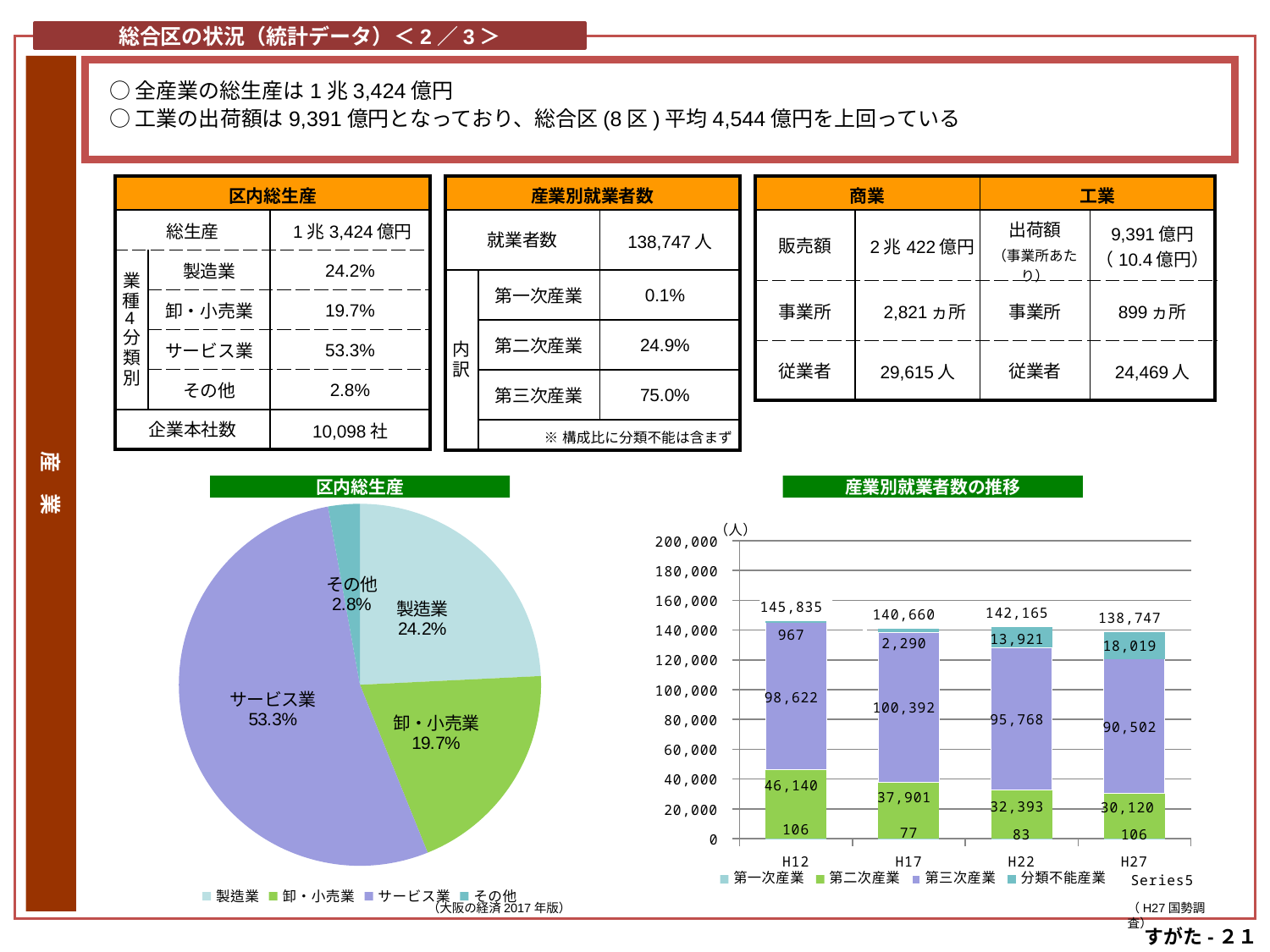

総合区の状況（統計データ）＜2／3＞

産　業

○全産業の総生産は1兆3,424億円
○工業の出荷額は9,391億円となっており、総合区(8区)平均4,544億円を上回っている
| 区内総生産 |  |  |
| --- | --- | --- |
| 総生産 |  | 1兆3,424億円 |
| 業種4分類別 | 製造業 | 24.2% |
|  | 卸・小売業 | 19.7% |
|  | サービス業 | 53.3% |
|  | その他 | 2.8% |
| 企業本社数 |  | 10,098社 |
| 産業別就業者数 |  |  |
| --- | --- | --- |
| 就業者数 |  | 138,747人 |
| 内訳 | 第一次産業 | 0.1% |
|  | 第二次産業 | 24.9% |
|  | 第三次産業 | 75.0% |
|  | ※構成比に分類不能は含まず |  |
| 商業 |  | 工業 |  |
| --- | --- | --- | --- |
| 販売額 | 2兆422億円 | 出荷額 （事業所あたり） | 9,391億円 （10.4億円） |
| 事業所 | 2,821ヵ所 | 事業所 | 899ヵ所 |
| 従業者 | 29,615人 | 従業者 | 24,469人 |
区内総生産
産業別就業者数の推移

### Chart

| Category | 業種別 |
|---|---|
| 製造業 | 0.24232524347290962 |
| 卸・小売業 | 0.19664035078111144 |
| サービス業 | 0.5327643712340716 |
| その他 | 0.02827003451191581 |

### Chart

| Category | 第一次産業 | 第二次産業 | 第三次産業 | 分類不能産業 |  |
|---|---|---|---|---|---|
| H12 | 106.0 | 46140.0 | 98622.0 | 967.0 | 145835.0 |
| H17 | 77.0 | 37901.0 | 100392.0 | 2290.0 | 140660.0 |
| H22 | 83.0 | 32393.0 | 95768.0 | 13921.0 | 142165.0 |
| H27 | 106.0 | 30120.0 | 90502.0 | 18019.0 | 138747.0 |
（大阪の経済2017年版）
（H27国勢調査）
すがた-２１